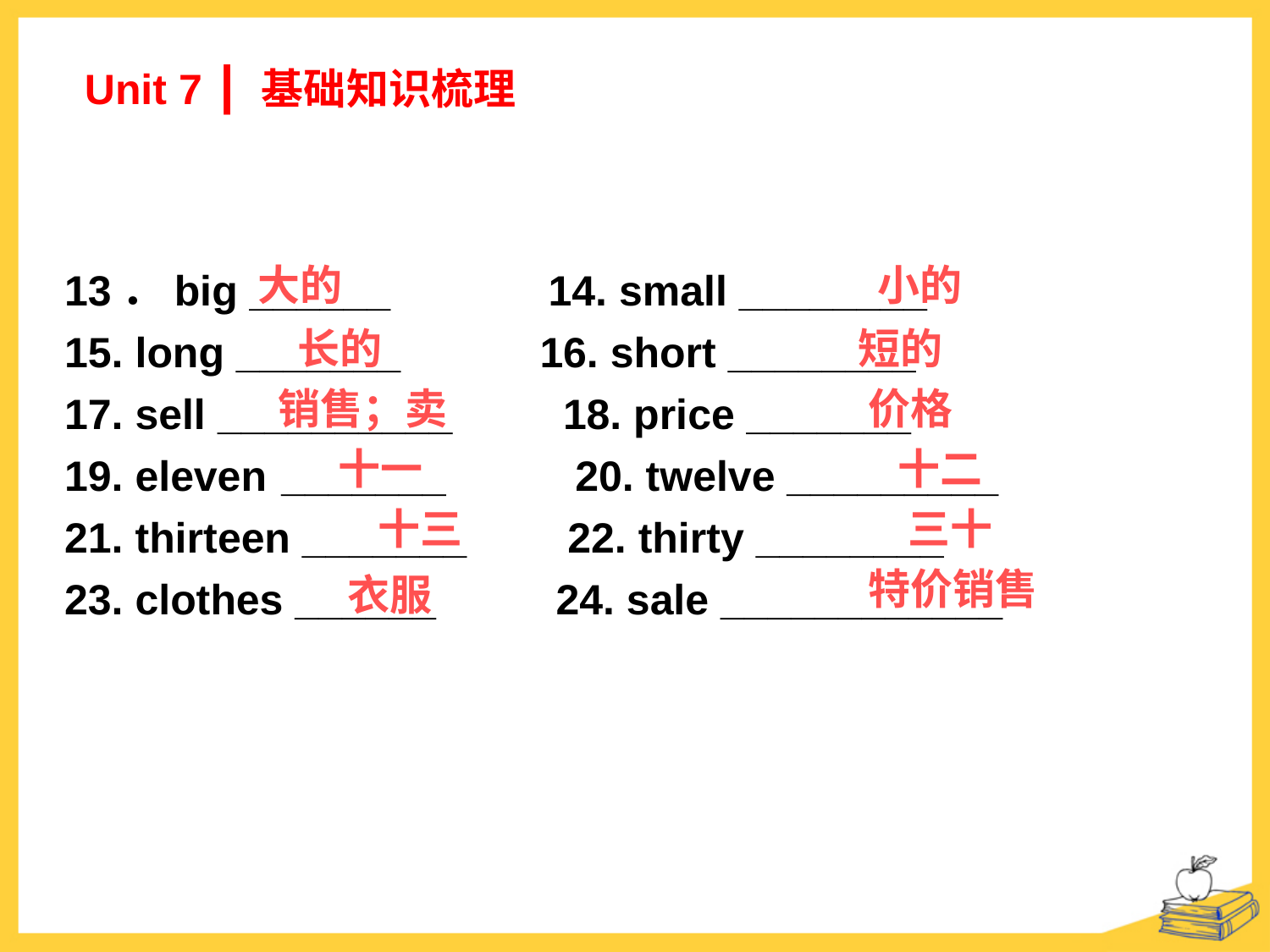

Unit 7 ┃ 基础知识梳理
13．big ______　          14. small ________
15. long _______　        16. short ________
17. sell __________　     18. price _______
19. eleven	_______　       20. twelve _________
21. thirteen _______　    22. thirty ________
23. clothes ______　      24. sale ____________
大的
小的
长的
短的
销售；卖
价格
十一
十二
十三
三十
特价销售
衣服